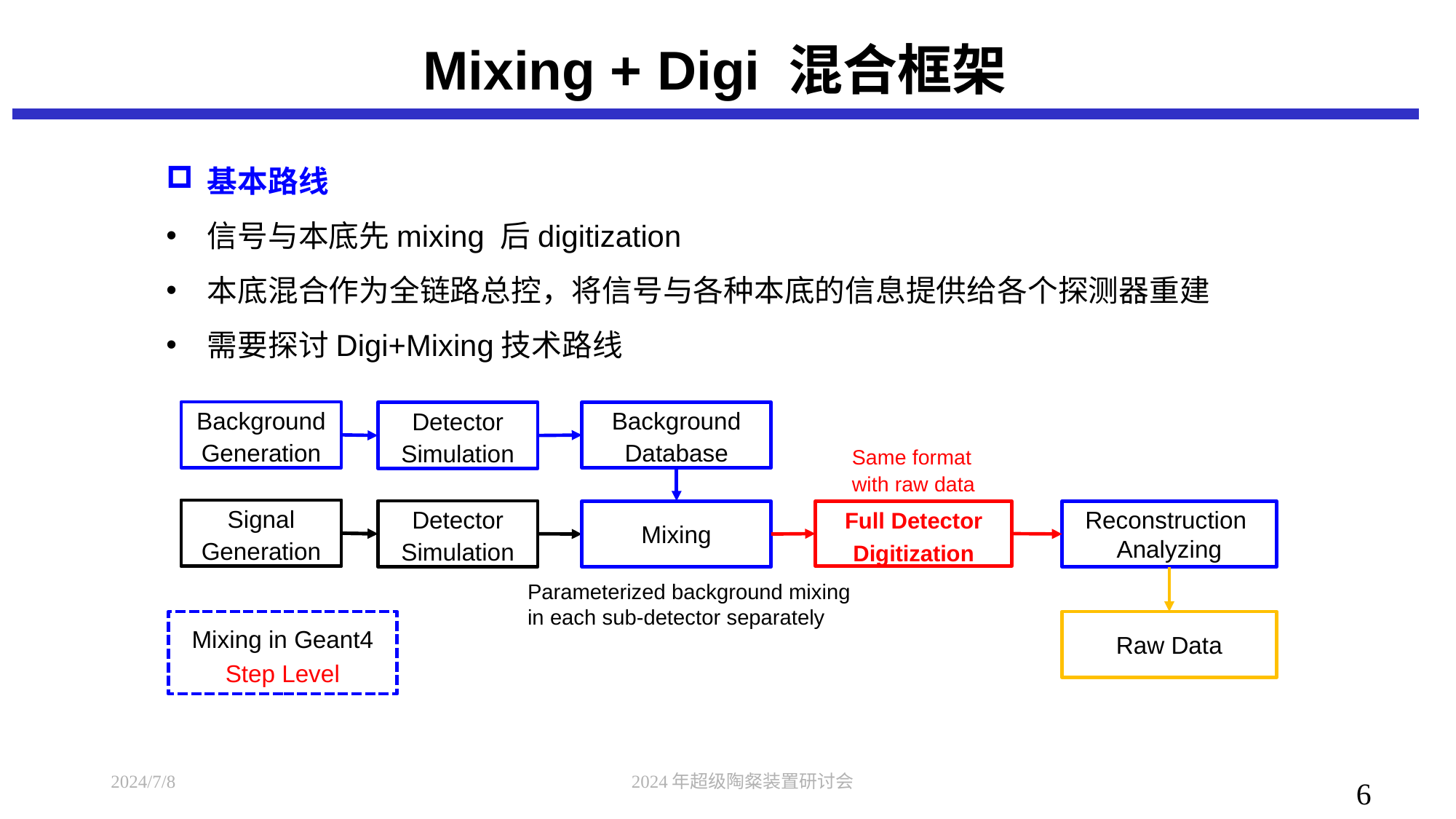

# Mixing + Digi 混合框架
基本路线
信号与本底先mixing 后digitization
本底混合作为全链路总控，将信号与各种本底的信息提供给各个探测器重建
需要探讨Digi+Mixing技术路线
Background Generation
Background Database
Detector Simulation
Signal Generation
物理产生子
Detector Simulation
Mixing
Full Detector Digitization
Reconstruction
Analyzing
Raw Data
Same format with raw data
Parameterized background mixing in each sub-detector separately
Mixing in Geant4 Step Level
2024/7/8
2024年超级陶粲装置研讨会
6